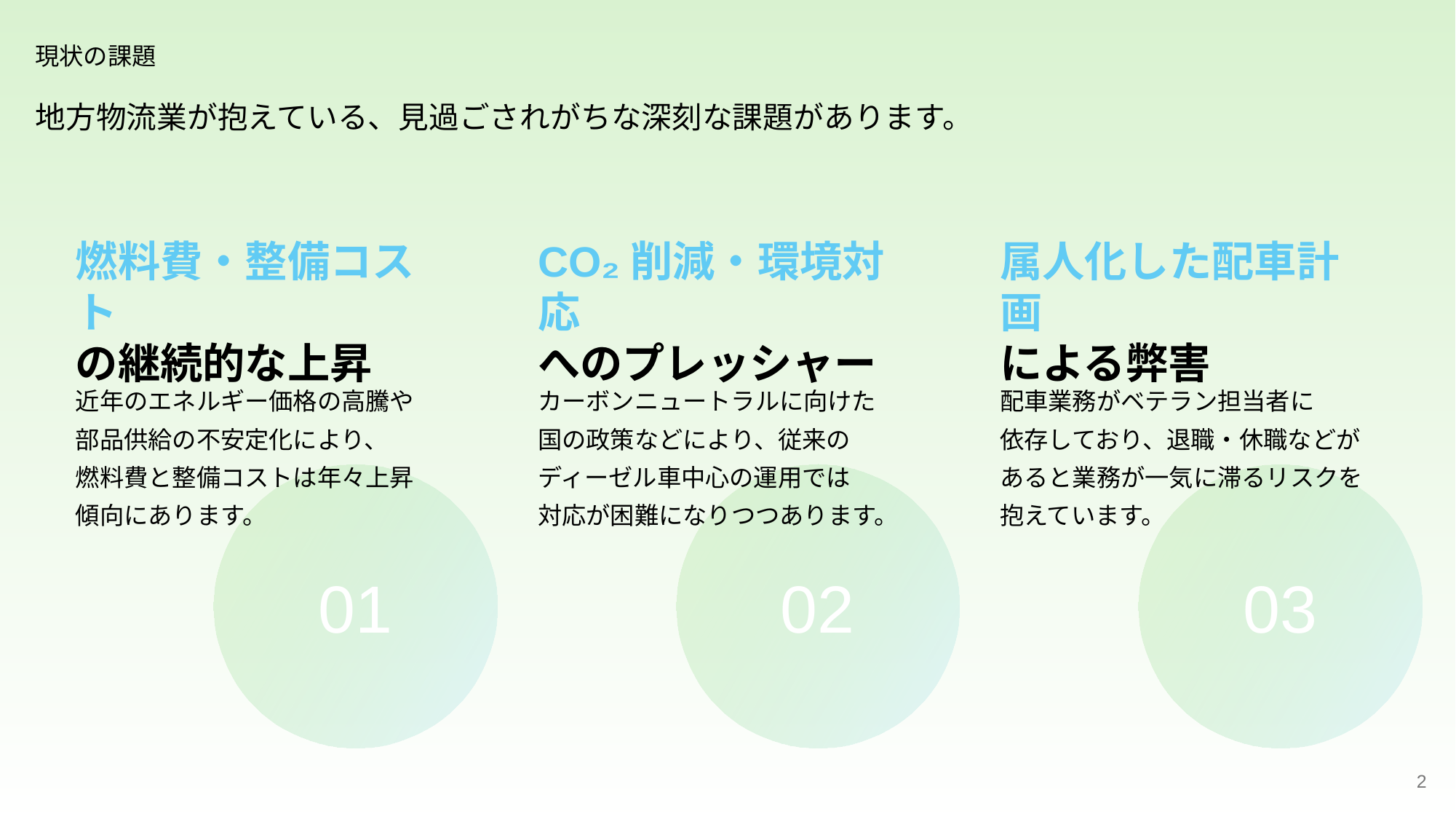

現状の課題
地方物流業が抱えている、見過ごされがちな深刻な課題があります。
燃料費・整備コスト
の継続的な上昇
CO₂削減・環境対応
へのプレッシャー
属人化した配車計画
による弊害
近年のエネルギー価格の高騰や
部品供給の不安定化により、
燃料費と整備コストは年々上昇
傾向にあります。
カーボンニュートラルに向けた
国の政策などにより、従来の
ディーゼル車中心の運用では
対応が困難になりつつあります。
配車業務がベテラン担当者に
依存しており、退職・休職などが
あると業務が一気に滞るリスクを
抱えています。
01
02
03
2